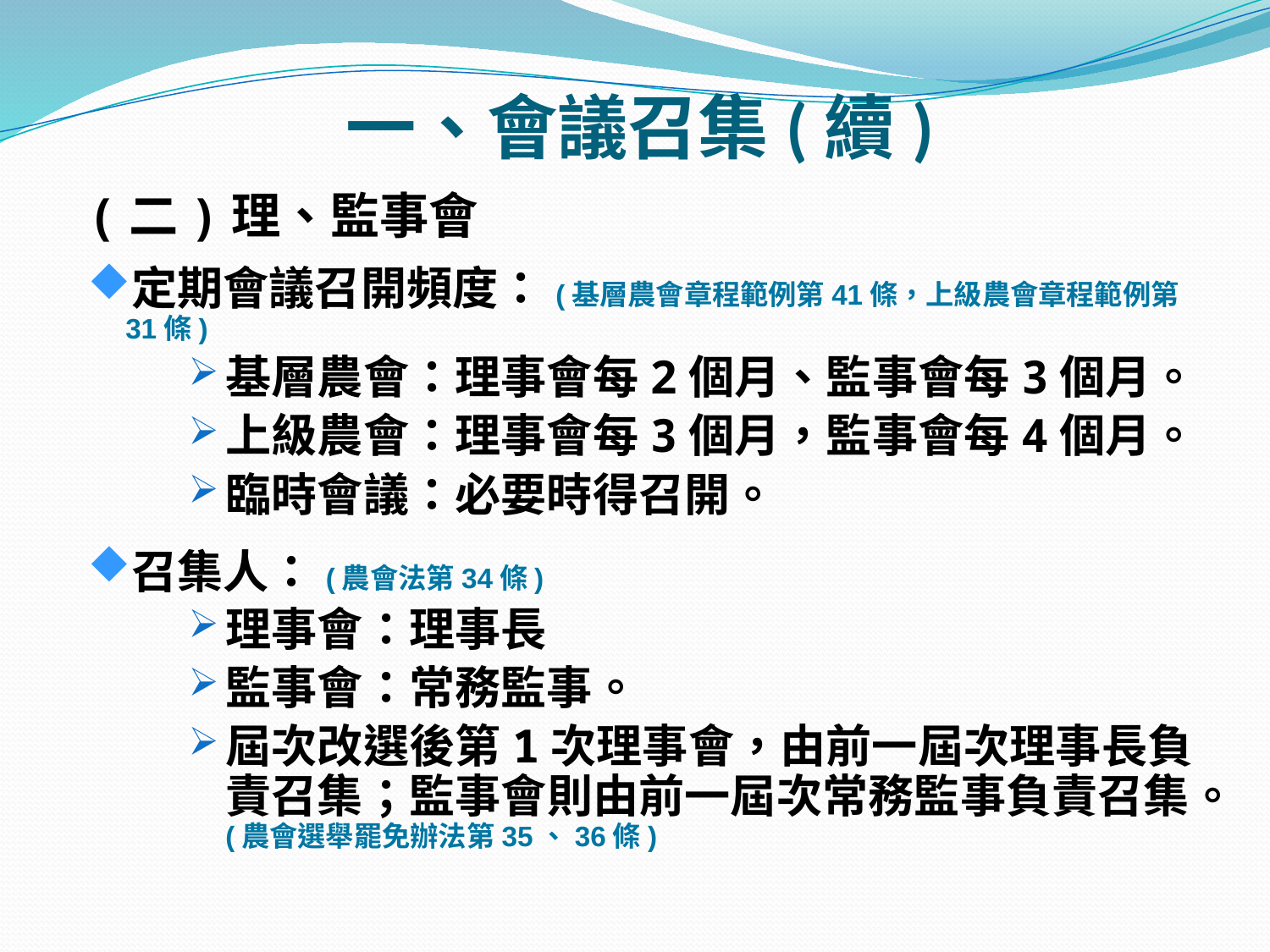

# 一、會議召集(續)
(二)理、監事會
定期會議召開頻度：(基層農會章程範例第41條，上級農會章程範例第31條)
基層農會：理事會每2個月、監事會每3個月。
上級農會：理事會每3個月，監事會每4個月。
臨時會議：必要時得召開。
召集人：(農會法第34條)
理事會：理事長
監事會：常務監事。
屆次改選後第1次理事會，由前一屆次理事長負責召集；監事會則由前一屆次常務監事負責召集。(農會選舉罷免辦法第35、36條)